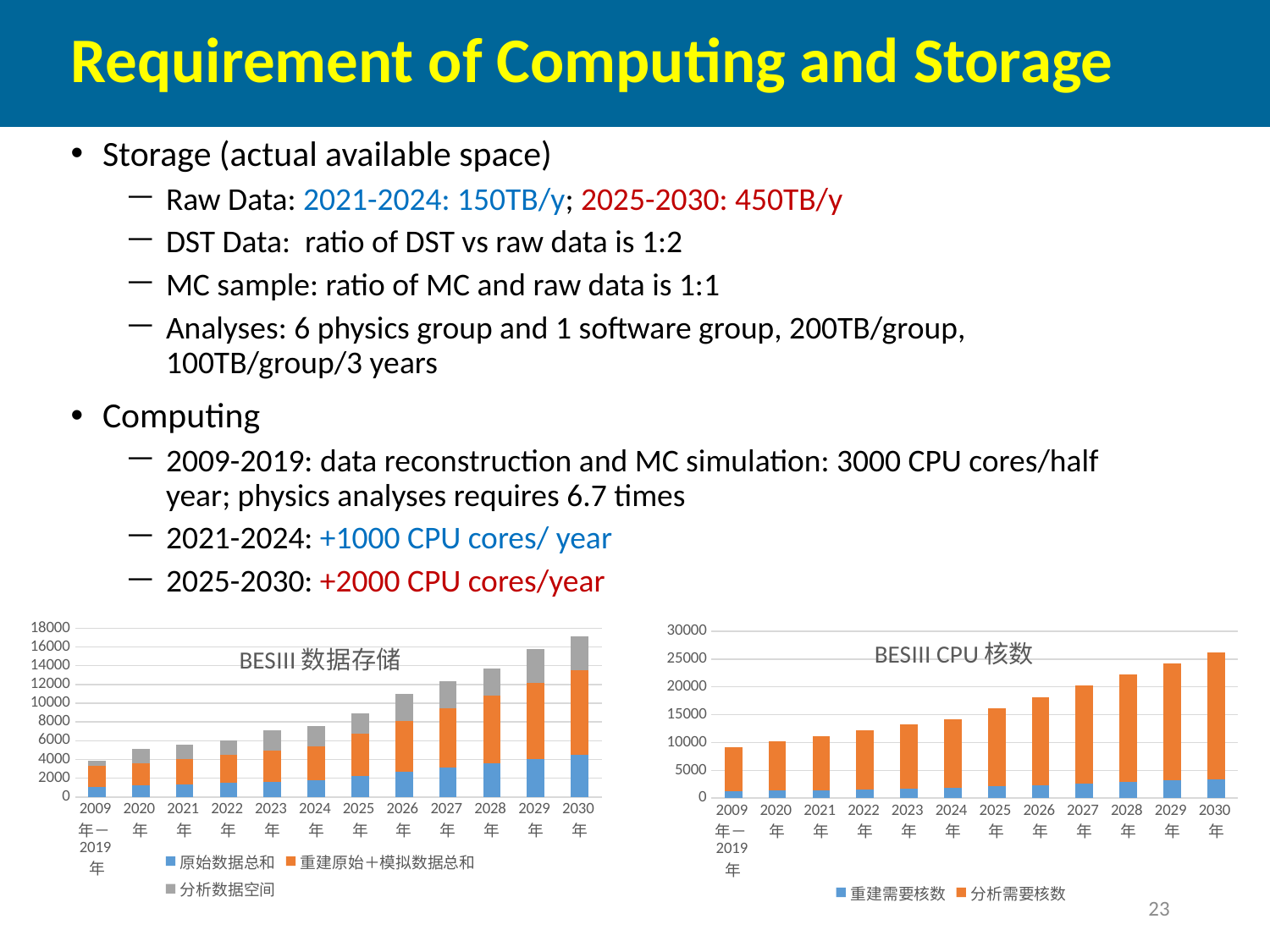

# Requirement of Computing and Storage
Storage (actual available space)
Raw Data: 2021-2024: 150TB/y; 2025-2030: 450TB/y
DST Data:  ratio of DST vs raw data is 1:2
MC sample: ratio of MC and raw data is 1:1
Analyses: 6 physics group and 1 software group, 200TB/group, 100TB/group/3 years
Computing
2009-2019: data reconstruction and MC simulation: 3000 CPU cores/half year; physics analyses requires 6.7 times
2021-2024: +1000 CPU cores/ year
2025-2030: +2000 CPU cores/year

### Chart: BESIII CPU核数

| Category | 重建需要核数 | 分析需要核数 |
|---|---|---|
| 2009年－2019年 | 1200.0 | 8000.0 |
| 2020年 | 1330.0 | 8870.0 |
| 2021年 | 1460.0 | 9740.0 |
| 2022年 | 1590.0 | 10610.0 |
| 2023年 | 1720.0 | 11480.0 |
| 2024年 | 1850.0 | 12350.0 |
| 2025年 | 2110.0 | 14090.0 |
| 2026年 | 2370.0 | 15830.0 |
| 2027年 | 2630.0 | 17570.0 |
| 2028年 | 2890.0 | 19310.0 |
| 2029年 | 3150.0 | 21050.0 |
| 2030年 | 3410.0 | 22790.0 |

### Chart: BESIII数据存储

| Category | 原始数据总和 | 重建原始＋模拟数据总和 | 分析数据空间 |
|---|---|---|---|
| 2009年－2019年 | 1100.0 | 2200.0 | 600.0 |
| 2020年 | 1200.0 | 2400.0 | 1500.0 |
| 2021年 | 1350.0 | 2700.0 | 1500.0 |
| 2022年 | 1500.0 | 3000.0 | 1500.0 |
| 2023年 | 1650.0 | 3300.0 | 2200.0 |
| 2024年 | 1800.0 | 3600.0 | 2200.0 |
| 2025年 | 2250.0 | 4500.0 | 2200.0 |
| 2026年 | 2700.0 | 5400.0 | 2900.0 |
| 2027年 | 3150.0 | 6300.0 | 2900.0 |
| 2028年 | 3600.0 | 7200.0 | 2900.0 |
| 2029年 | 4050.0 | 8100.0 | 3600.0 |
| 2030年 | 4500.0 | 9000.0 | 3600.0 |
23